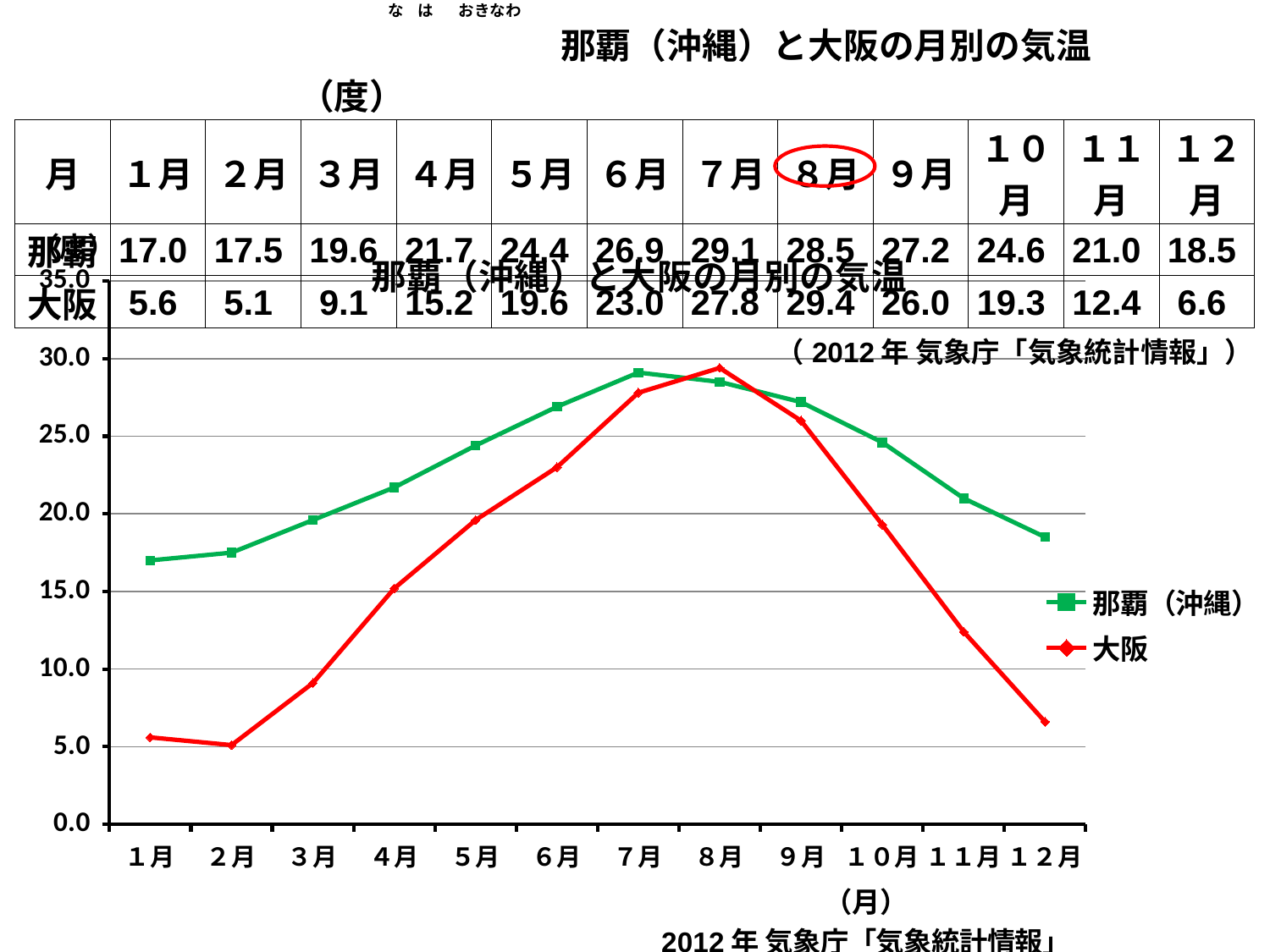

な    は       おきなわ
| 那覇（沖縄）と大阪の月別の気温　　　　　　　　　　　　（度） |  |  |  |  |  |  |  |  |  |  |  |  |
| --- | --- | --- | --- | --- | --- | --- | --- | --- | --- | --- | --- | --- |
| 月 | １月 | ２月 | ３月 | ４月 | ５月 | ６月 | ７月 | ８月 | ９月 | １０月 | １１月 | １２月 |
| 那覇 | 17.0 | 17.5 | 19.6 | 21.7 | 24.4 | 26.9 | 29.1 | 28.5 | 27.2 | 24.6 | 21.0 | 18.5 |
| 大阪 | 5.6 | 5.1 | 9.1 | 15.2 | 19.6 | 23.0 | 27.8 | 29.4 | 26.0 | 19.3 | 12.4 | 6.6 |
| （2012年 気象庁「気象統計情報」） |  |  |  |  |  |  |  |  |  |  |  |  |

### Chart: 那覇（沖縄）と大阪の月別の気温

| Category | 那覇（沖縄） | 大阪 |
|---|---|---|
| １月 | 17.0 | 5.6 |
| ２月 | 17.5 | 5.1 |
| ３月 | 19.6 | 9.1 |
| ４月 | 21.7 | 15.2 |
| ５月 | 24.4 | 19.6 |
| ６月 | 26.9 | 23.0 |
| ７月 | 29.1 | 27.8 |
| ８月 | 28.5 | 29.4 |
| ９月 | 27.2 | 26.0 |
| １０月 | 24.6 | 19.3 |
| １１月 | 21.0 | 12.4 |
| １２月 | 18.5 | 6.6 |